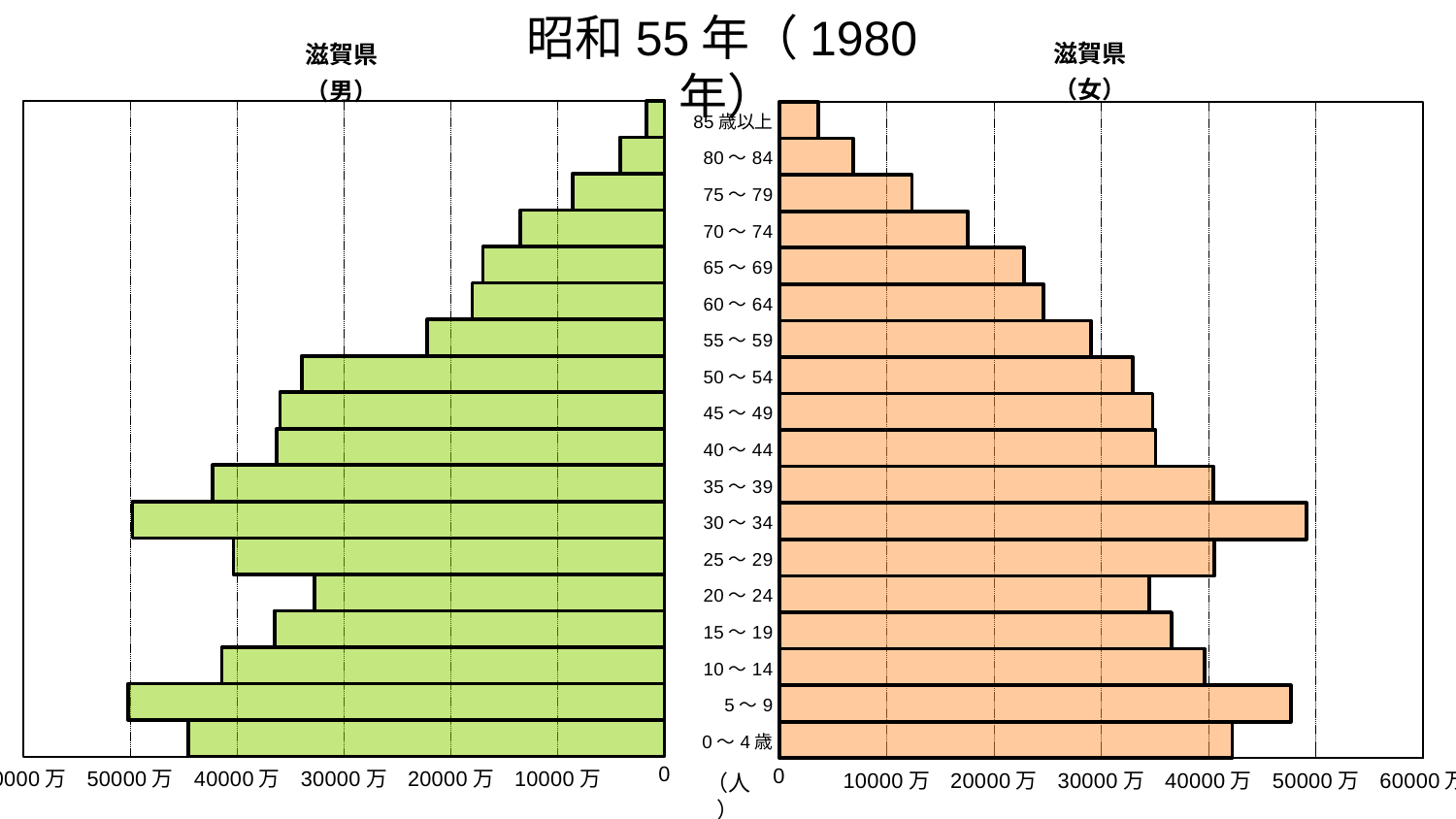

昭和55年（1980年）

### Chart: 滋賀県
（女）

| Category | 滋賀県 |
|---|---|
| 0～4歳 | 42214.0 |
| 5～9 | 47669.0 |
| 10～14 | 39648.0 |
| 15～19 | 36574.0 |
| 20～24 | 34471.0 |
| 25～29 | 40578.0 |
| 30～34 | 49120.0 |
| 35～39 | 40476.0 |
| 40～44 | 35084.0 |
| 45～49 | 34800.0 |
| 50～54 | 32981.0 |
| 55～59 | 29048.0 |
| 60～64 | 24640.0 |
| 65～69 | 22852.0 |
| 70～74 | 17574.0 |
| 75～79 | 12379.0 |
| 80～84 | 6876.0 |
| 85歳以上 | 3669.0 |

### Chart: 滋賀県
（男）

| Category | 滋賀県 |
|---|---|
| 0～4歳 | 44580.0 |
| 5～9 | 50197.0 |
| 10～14 | 41429.0 |
| 15～19 | 36500.0 |
| 20～24 | 32774.0 |
| 25～29 | 40350.0 |
| 30～34 | 49787.0 |
| 35～39 | 42266.0 |
| 40～44 | 36267.0 |
| 45～49 | 35985.0 |
| 50～54 | 33951.0 |
| 55～59 | 22183.0 |
| 60～64 | 17980.0 |
| 65～69 | 16982.0 |
| 70～74 | 13484.0 |
| 75～79 | 8600.0 |
| 80～84 | 4163.0 |
| 85歳以上 | 1666.0 |
（人）